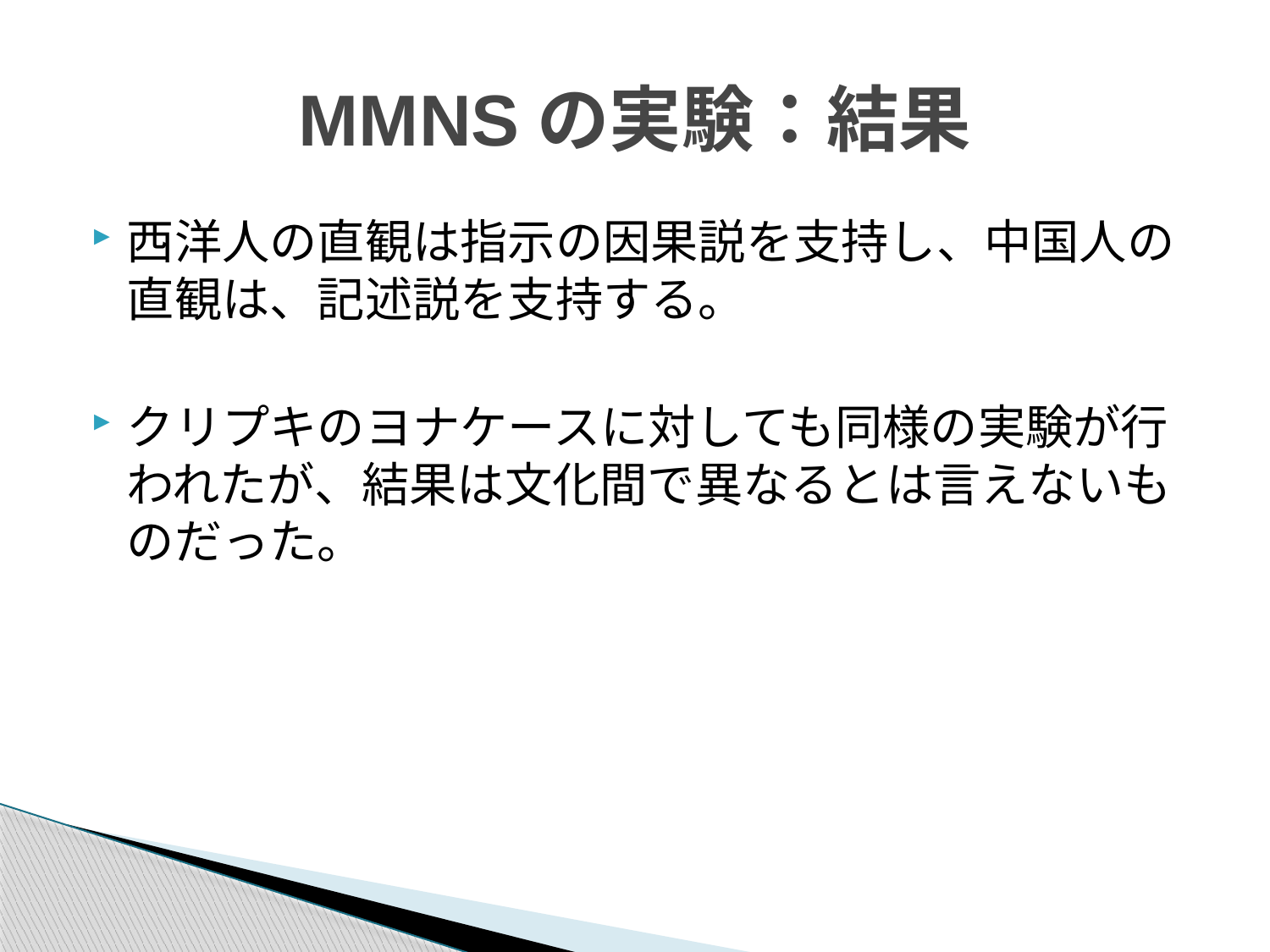

# MMNSの実験：結果
西洋人の直観は指示の因果説を支持し、中国人の直観は、記述説を支持する。

クリプキのヨナケースに対しても同様の実験が行われたが、結果は文化間で異なるとは言えないものだった。